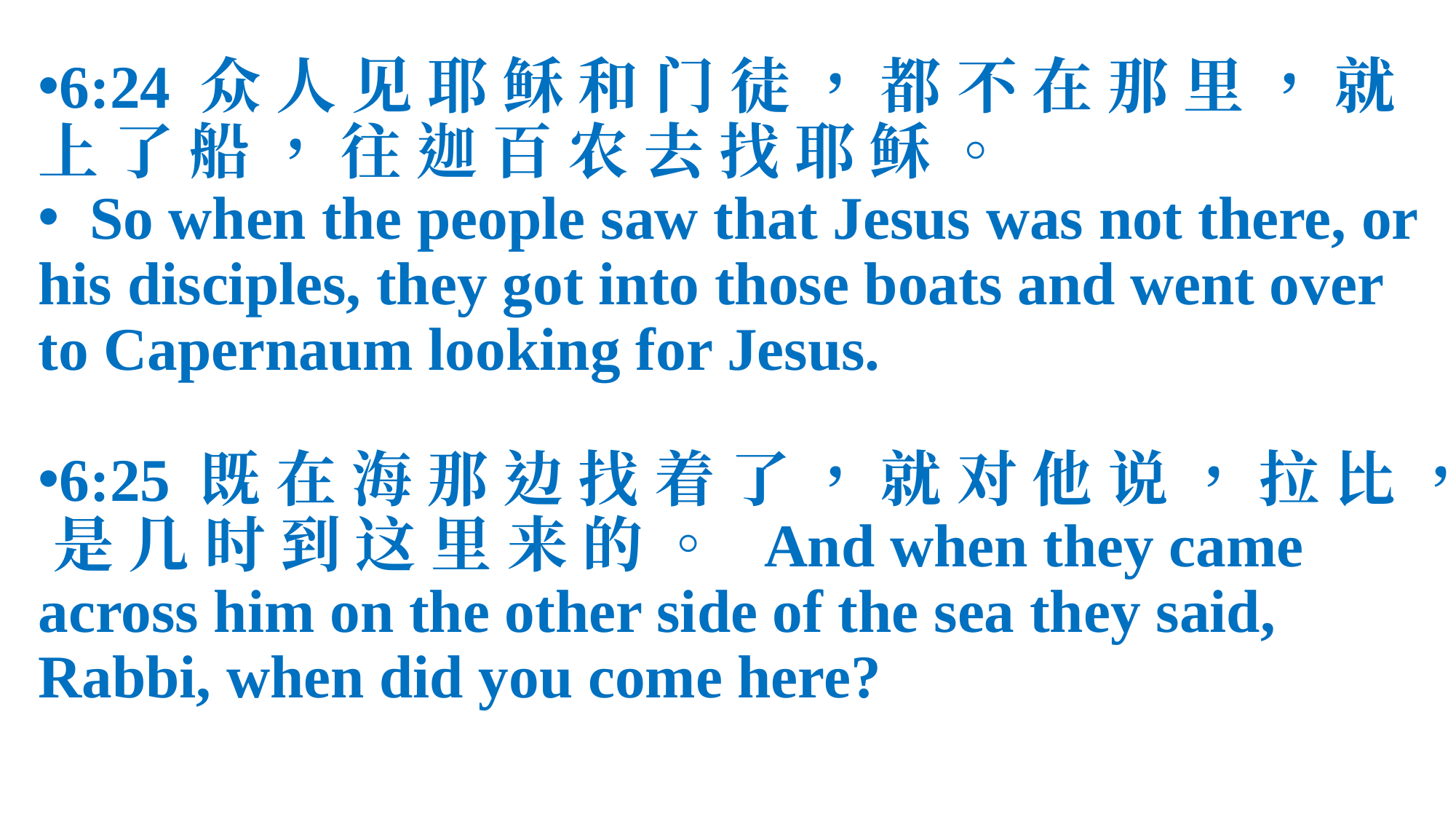

6:24 众 人 见 耶 稣 和 门 徒 ， 都 不 在 那 里 ， 就 上 了 船 ， 往 迦 百 农 去 找 耶 稣 。
  So when the people saw that Jesus was not there, or his disciples, they got into those boats and went over to Capernaum looking for Jesus.

6:25 既 在 海 那 边 找 着 了 ， 就 对 他 说 ， 拉 比 ， 是 几 时 到 这 里 来 的 。  And when they came across him on the other side of the sea they said, Rabbi, when did you come here?